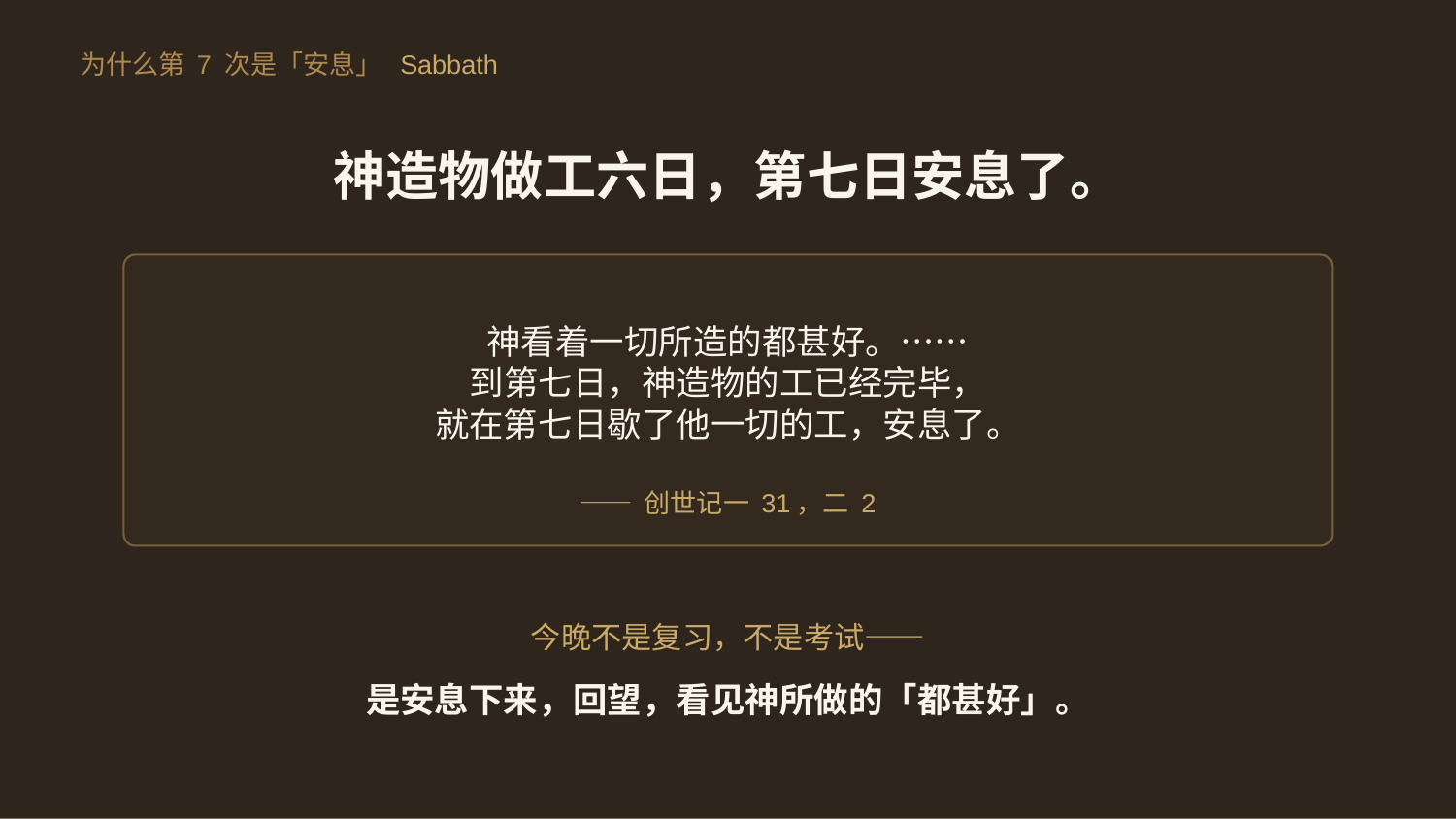

为什么第 7 次是「安息」  Sabbath
神造物做工六日，第七日安息了。

神看着一切所造的都甚好。……
到第七日，神造物的工已经完毕，
就在第七日歇了他一切的工，安息了。
—— 创世记一 31，二 2
今晚不是复习，不是考试——
是安息下来，回望，看见神所做的「都甚好」。